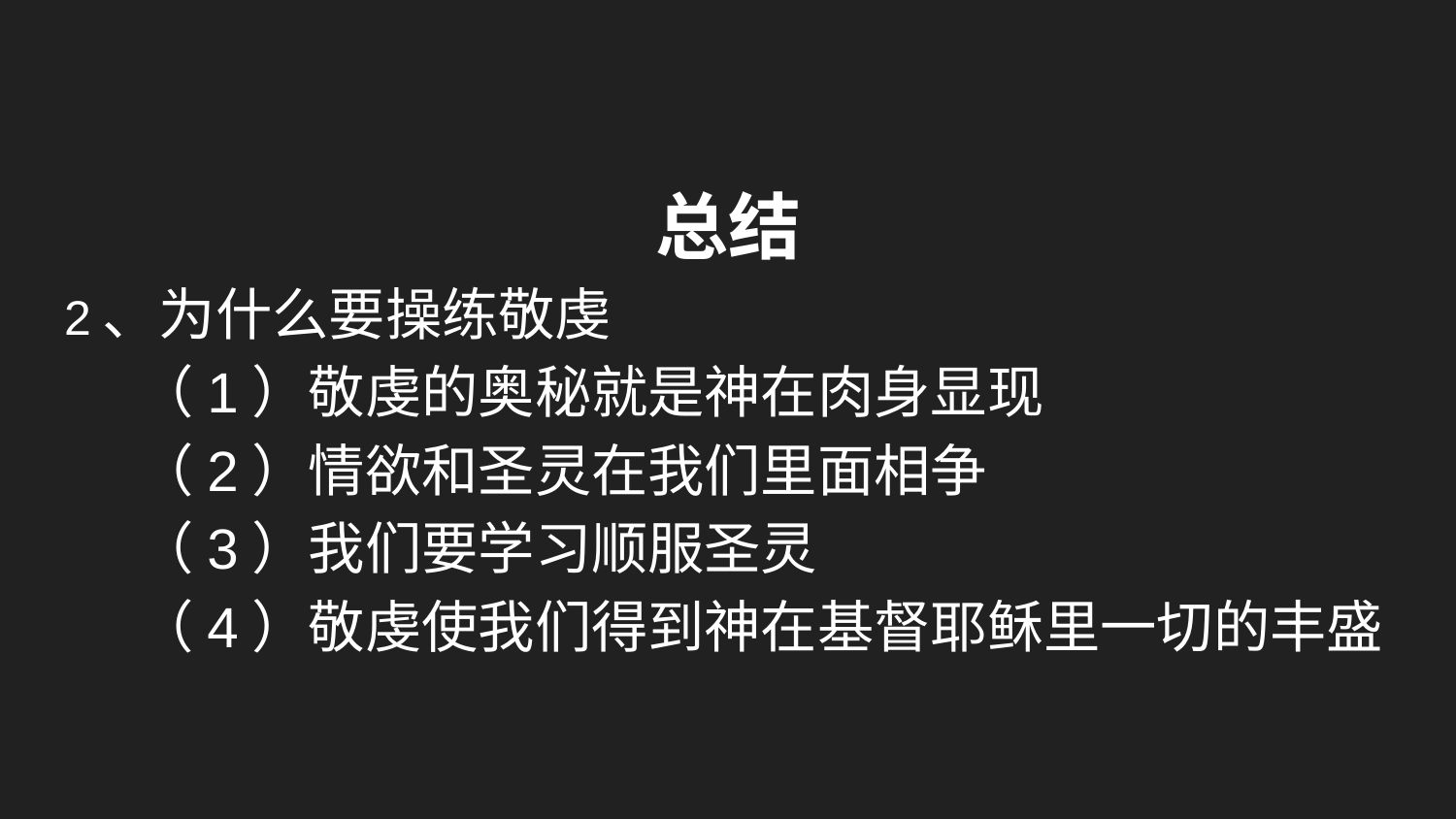

#
总结
2、为什么要操练敬虔
（1）敬虔的奥秘就是神在肉身显现
（2）情欲和圣灵在我们里面相争
（3）我们要学习顺服圣灵
（4）敬虔使我们得到神在基督耶稣里一切的丰盛